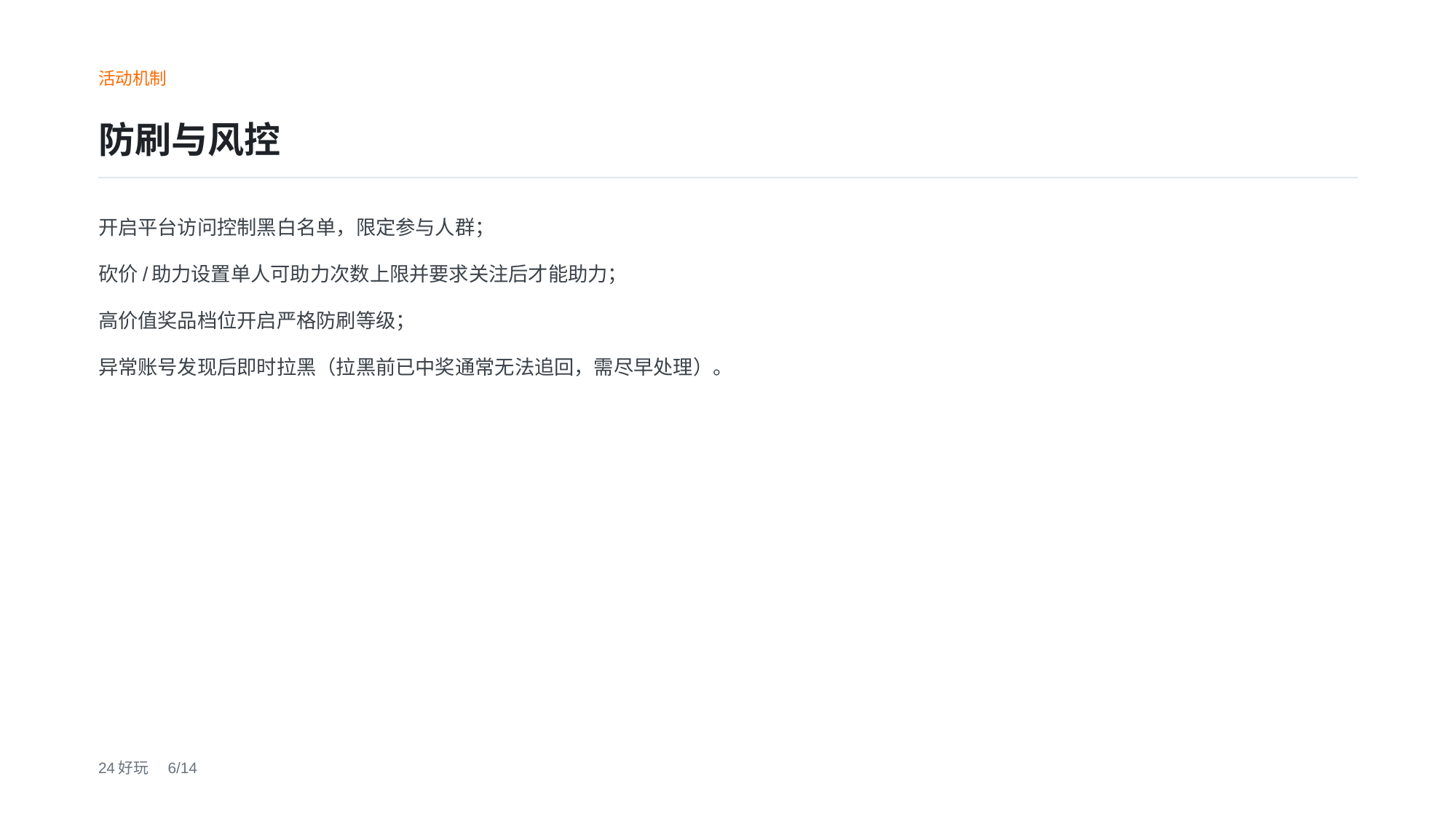

活动机制
防刷与风控

开启平台访问控制黑白名单，限定参与人群；
砍价/助力设置单人可助力次数上限并要求关注后才能助力；
高价值奖品档位开启严格防刷等级；
异常账号发现后即时拉黑（拉黑前已中奖通常无法追回，需尽早处理）。
24好玩　6/14